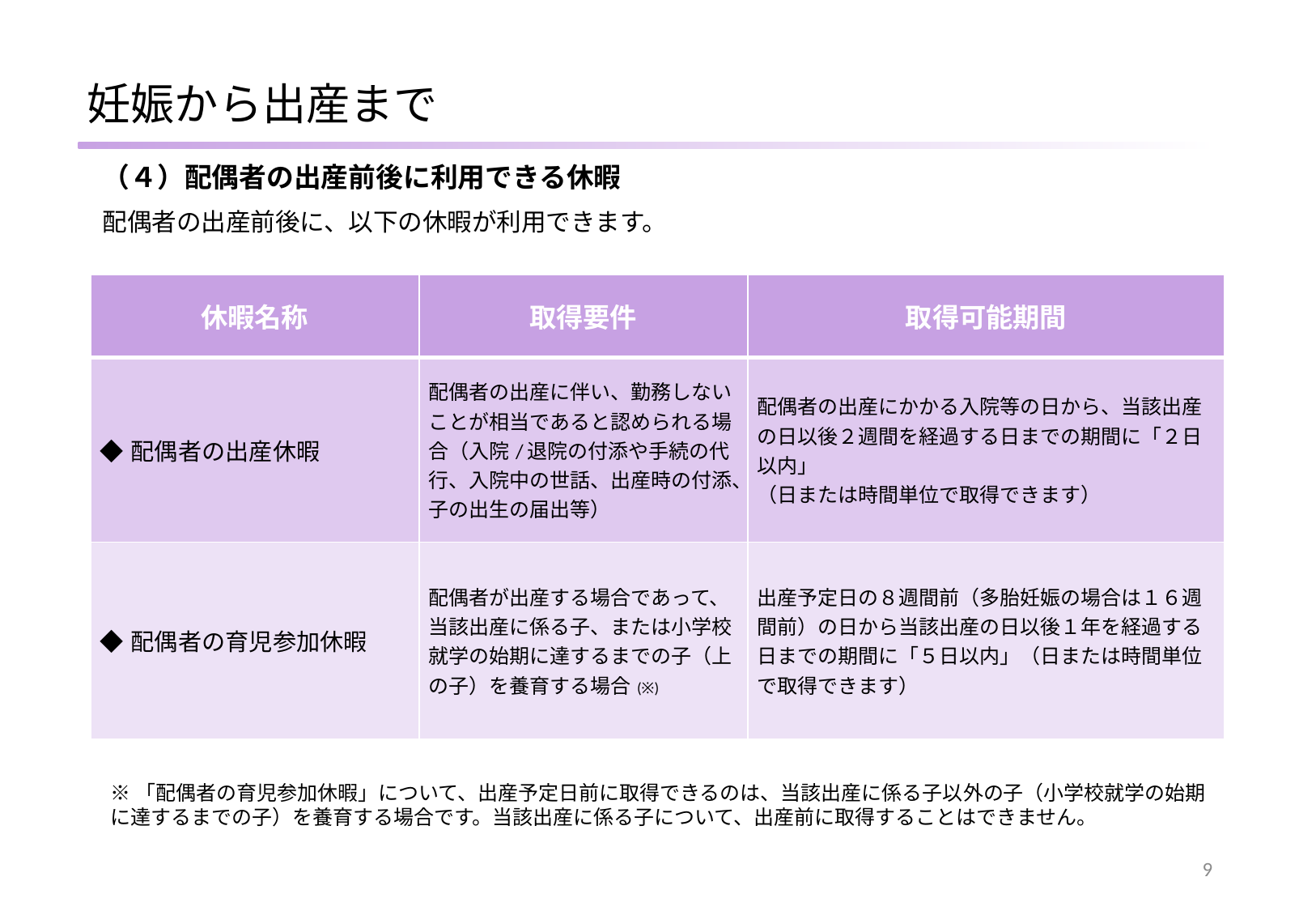

# 妊娠から出産まで

（４）配偶者の出産前後に利用できる休暇
配偶者の出産前後に、以下の休暇が利用できます。

| 休暇名称 | 取得要件 | 取得可能期間 |
| --- | --- | --- |
| ◆配偶者の出産休暇 | 配偶者の出産に伴い、勤務しないことが相当であると認められる場合（入院/退院の付添や手続の代行、入院中の世話、出産時の付添、子の出生の届出等） | 配偶者の出産にかかる入院等の日から、当該出産の日以後２週間を経過する日までの期間に「２日以内」 （日または時間単位で取得できます） |
| ◆配偶者の育児参加休暇 | 配偶者が出産する場合であって、当該出産に係る子、または小学校就学の始期に達するまでの子（上の子）を養育する場合(※) | 出産予定日の８週間前（多胎妊娠の場合は１６週間前）の日から当該出産の日以後１年を経過する日までの期間に「５日以内」（日または時間単位で取得できます） |
※「配偶者の育児参加休暇」について、出産予定日前に取得できるのは、当該出産に係る子以外の子（小学校就学の始期に達するまでの子）を養育する場合です。当該出産に係る子について、出産前に取得することはできません。
9